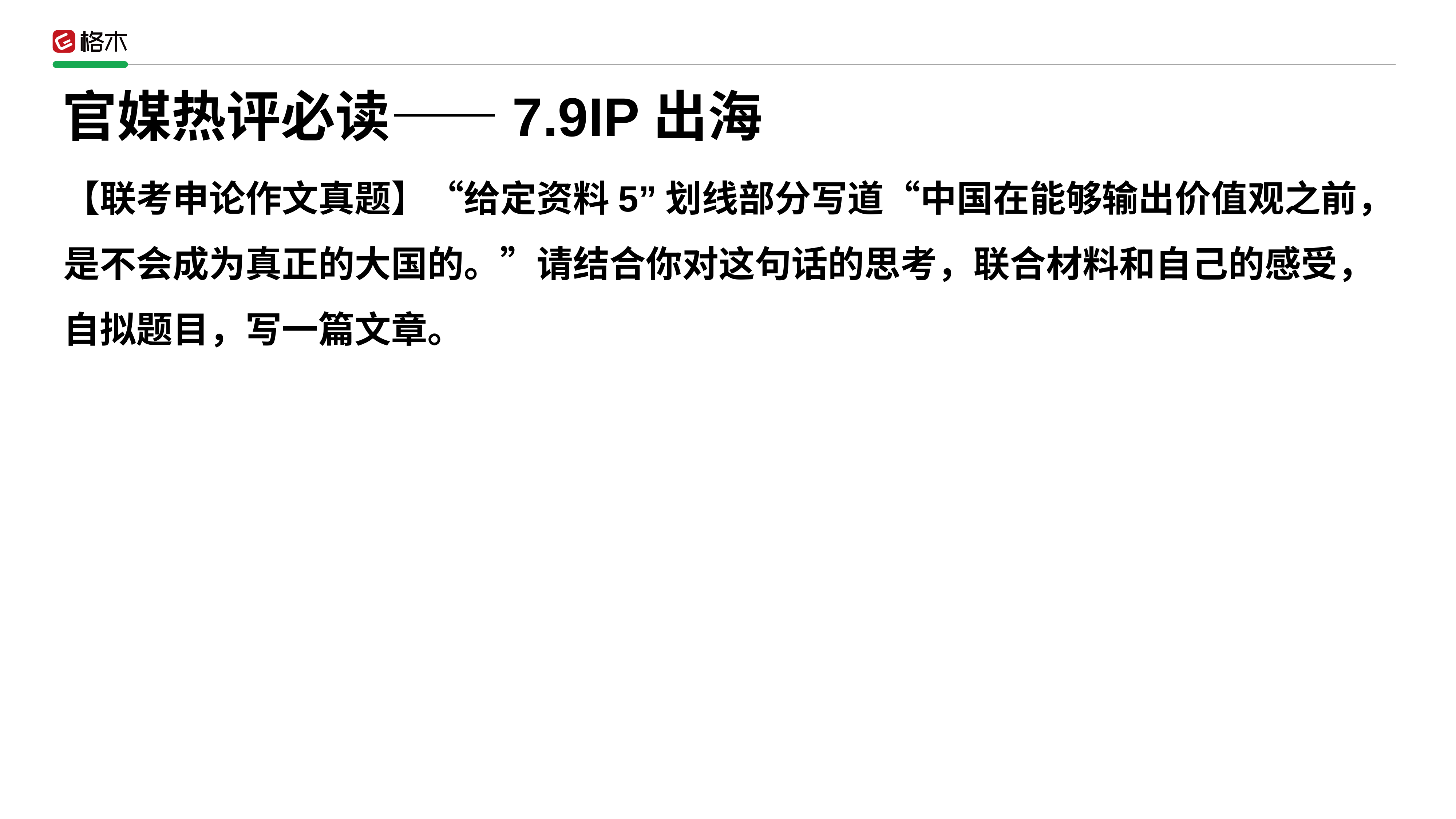

官媒热评必读——7.9IP出海
【联考申论作文真题】“给定资料5”划线部分写道“中国在能够输出价值观之前，是不会成为真正的大国的。”请结合你对这句话的思考，联合材料和自己的感受，自拟题目，写一篇文章。